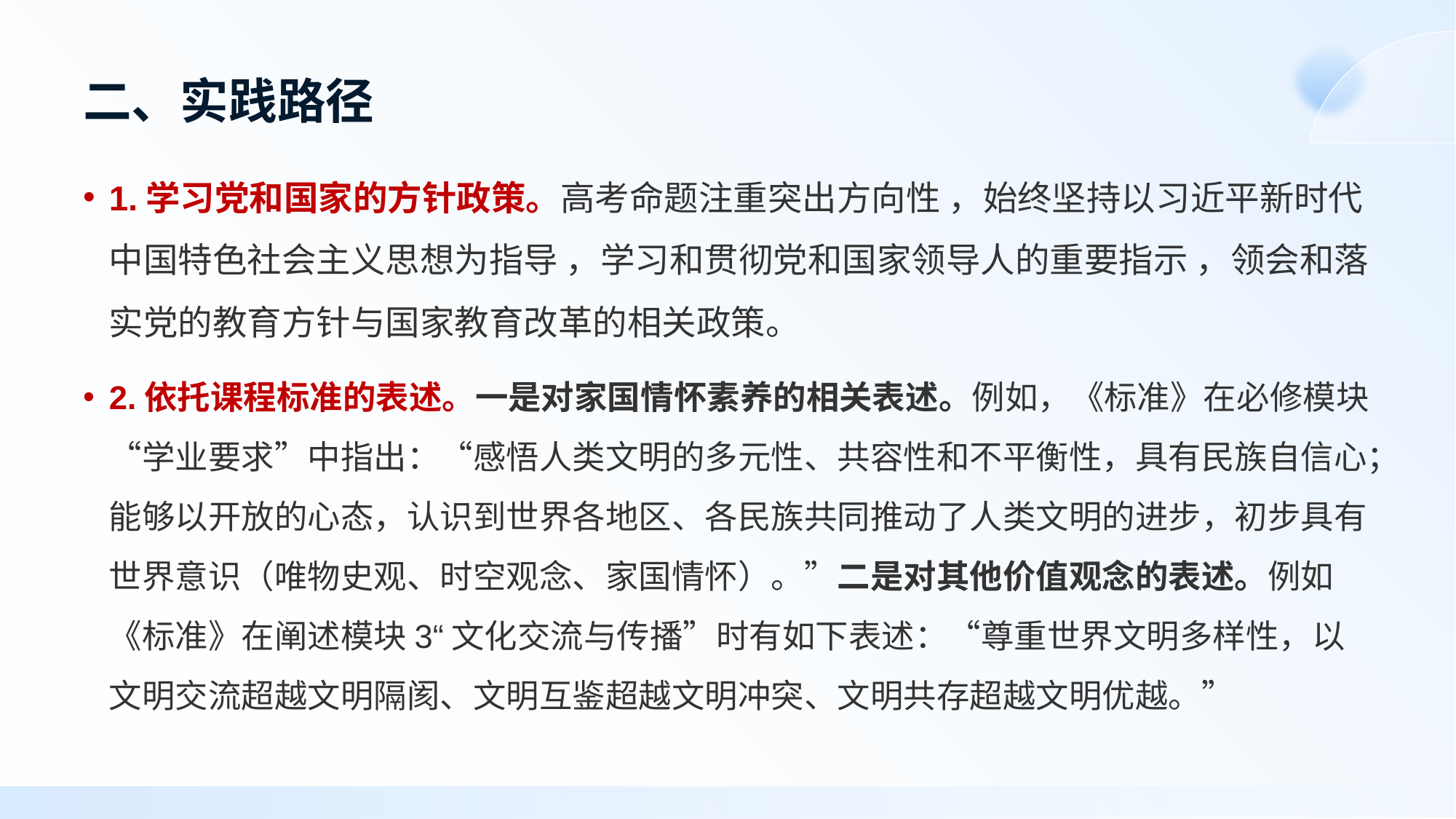

# 二、实践路径
1.学习党和国家的方针政策。高考命题注重突出方向性 ，始终坚持以习近平新时代中国特色社会主义思想为指导 ，学习和贯彻党和国家领导人的重要指示 ，领会和落实党的教育方针与国家教育改革的相关政策。
2.依托课程标准的表述。一是对家国情怀素养的相关表述。例如，《标准》在必修模块“学业要求”中指出：“感悟人类文明的多元性、共容性和不平衡性，具有民族自信心；能够以开放的心态，认识到世界各地区、各民族共同推动了人类文明的进步，初步具有世界意识（唯物史观、时空观念、家国情怀）。”二是对其他价值观念的表述。例如《标准》在阐述模块3“文化交流与传播”时有如下表述：“尊重世界文明多样性，以文明交流超越文明隔阂、文明互鉴超越文明冲突、文明共存超越文明优越。”